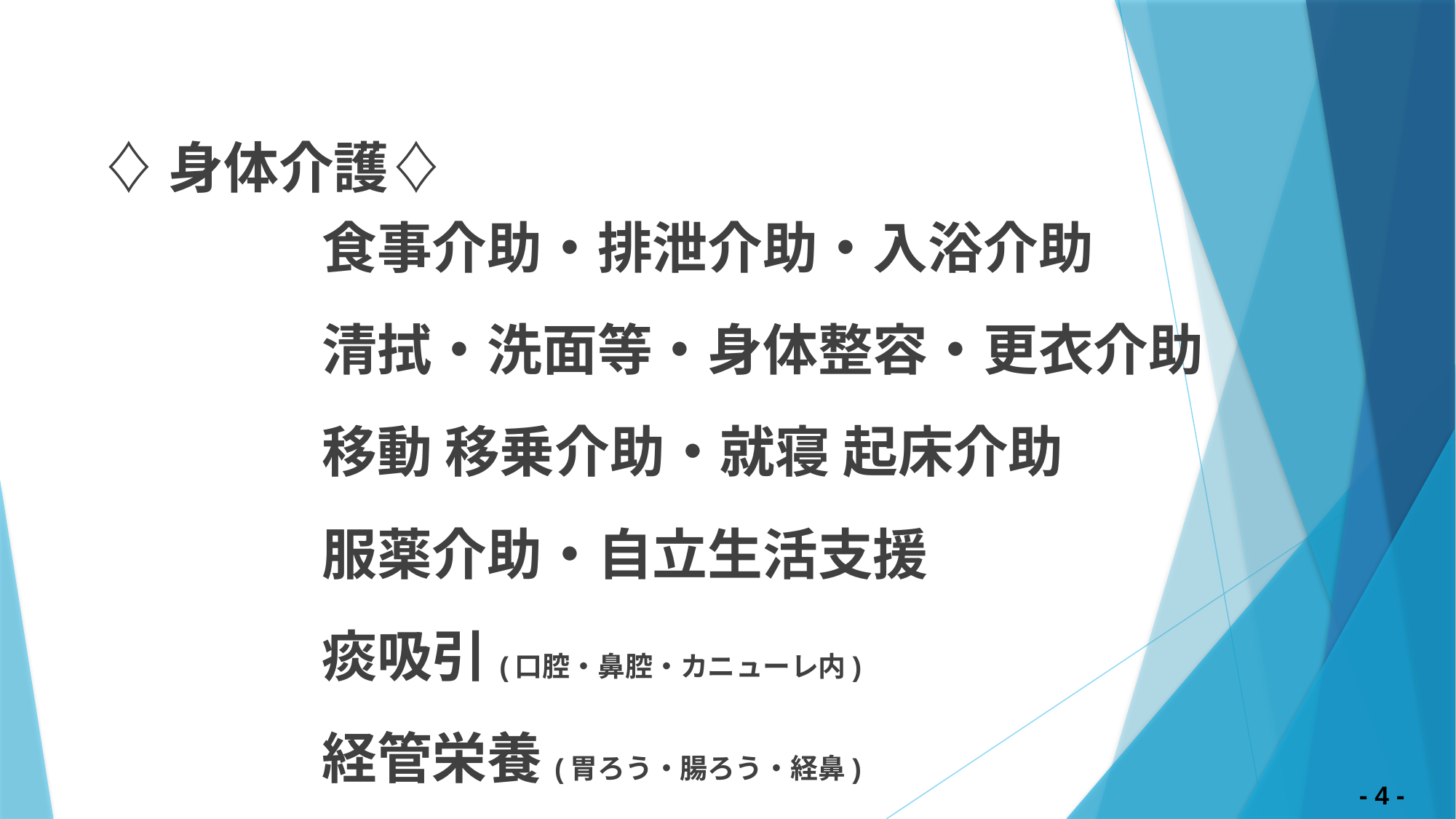

♢身体介護♢
　　　　食事介助・排泄介助・入浴介助

　　　　清拭・洗面等・身体整容・更衣介助

　　　　移動 移乗介助・就寝 起床介助

　　　　服薬介助・自立生活支援

　　　　痰吸引(口腔・鼻腔・カニューレ内)

　　　　経管栄養(胃ろう・腸ろう・経鼻)

                                                                                                                                                            - 4 -